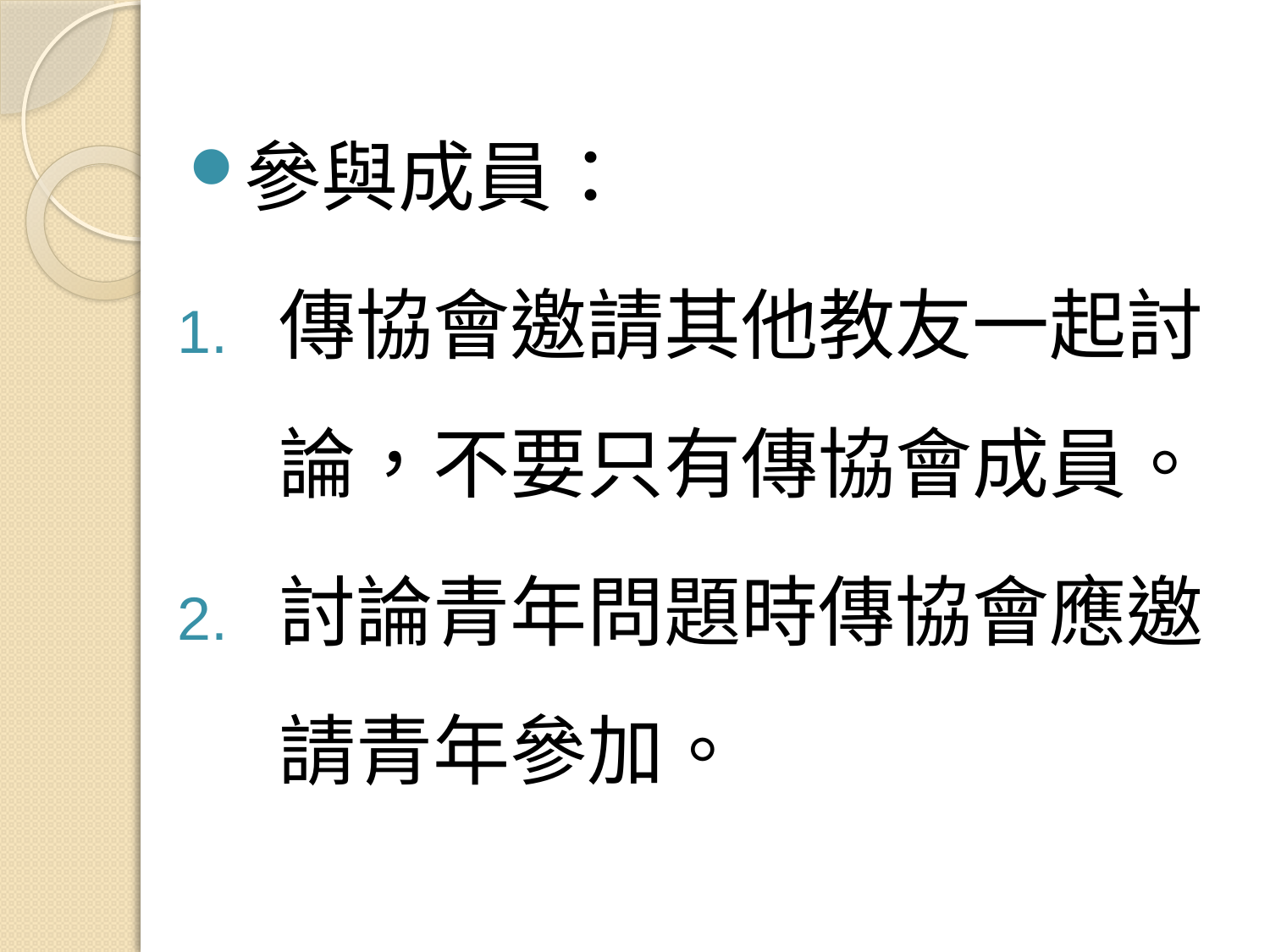

參與成員：
傳協會邀請其他教友一起討論，不要只有傳協會成員。
討論青年問題時傳協會應邀請青年參加。